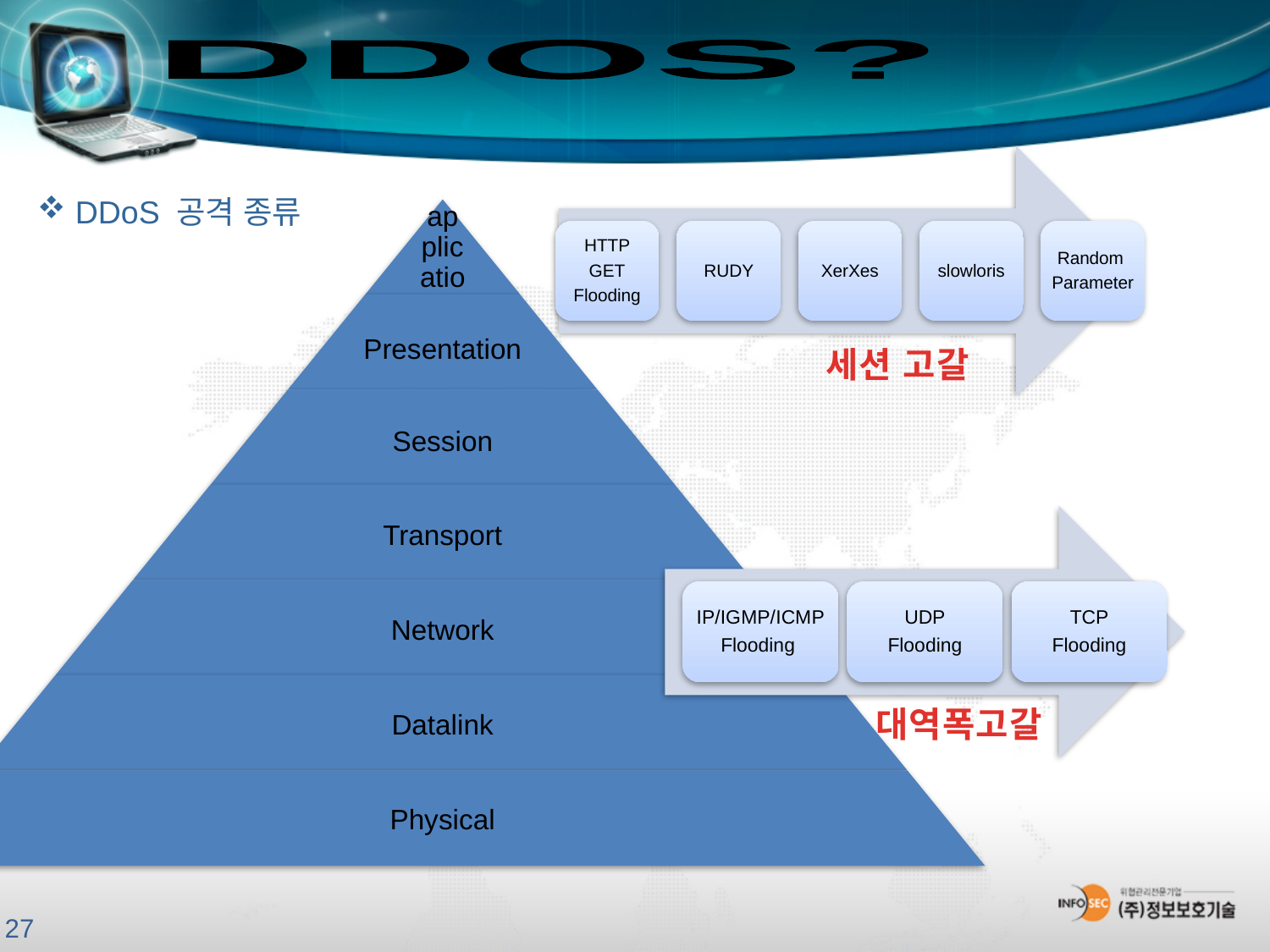

DDOS?
HTTP
GET
Flooding
RUDY
XerXes
slowloris
Random
Parameter
 DDoS 공격 종류
application
Presentation
Session
Transport
Network
Datalink
Physical
세션 고갈
IP/IGMP/ICMP
Flooding
UDP
Flooding
TCP
Flooding
대역폭고갈
8 / 27